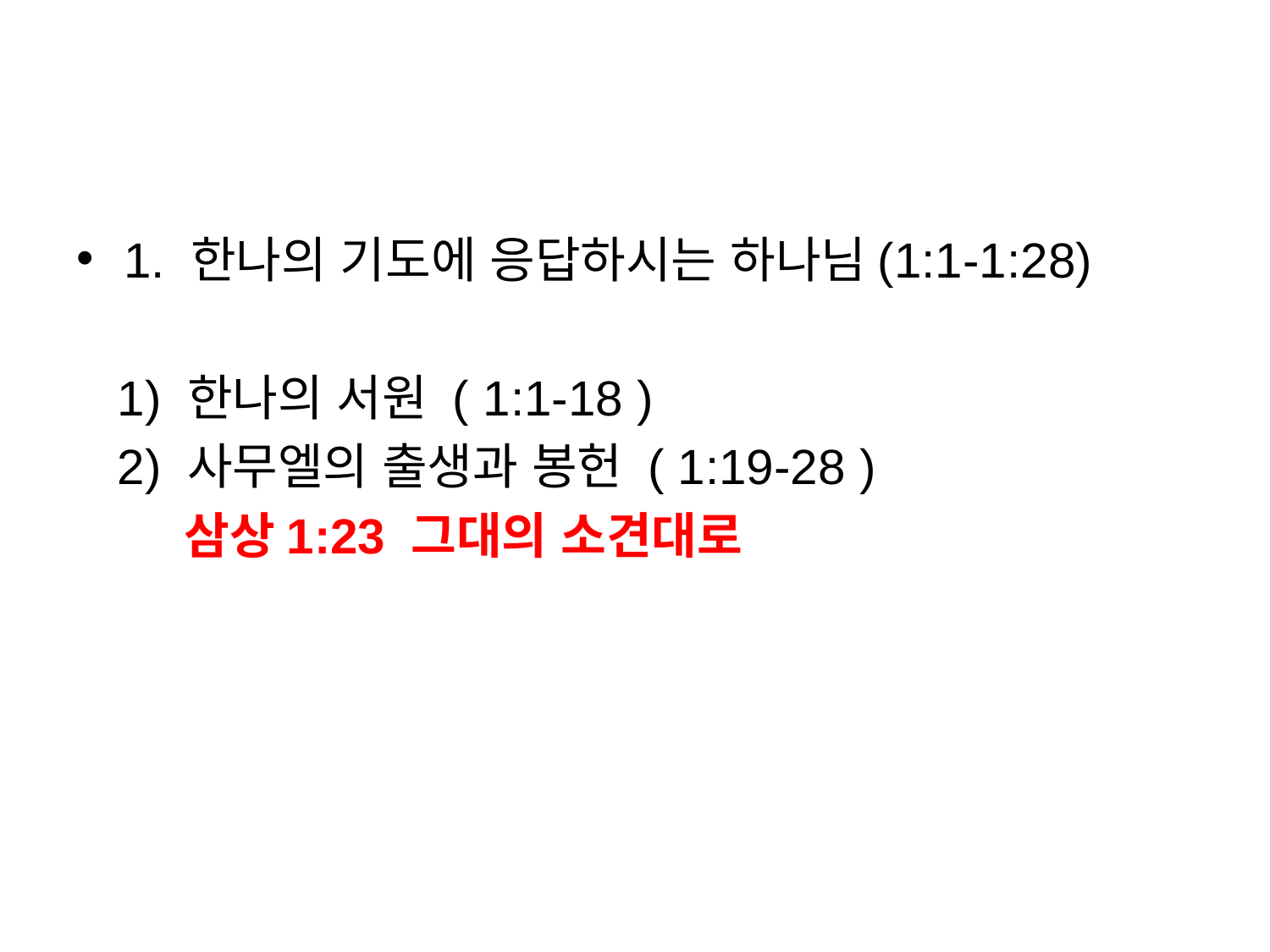

#
1. 한나의 기도에 응답하시는 하나님(1:1-1:28)

   1) 한나의 서원 ( 1:1-18 )
   2) 사무엘의 출생과 봉헌 ( 1:19-28 )
       삼상1:23 그대의 소견대로